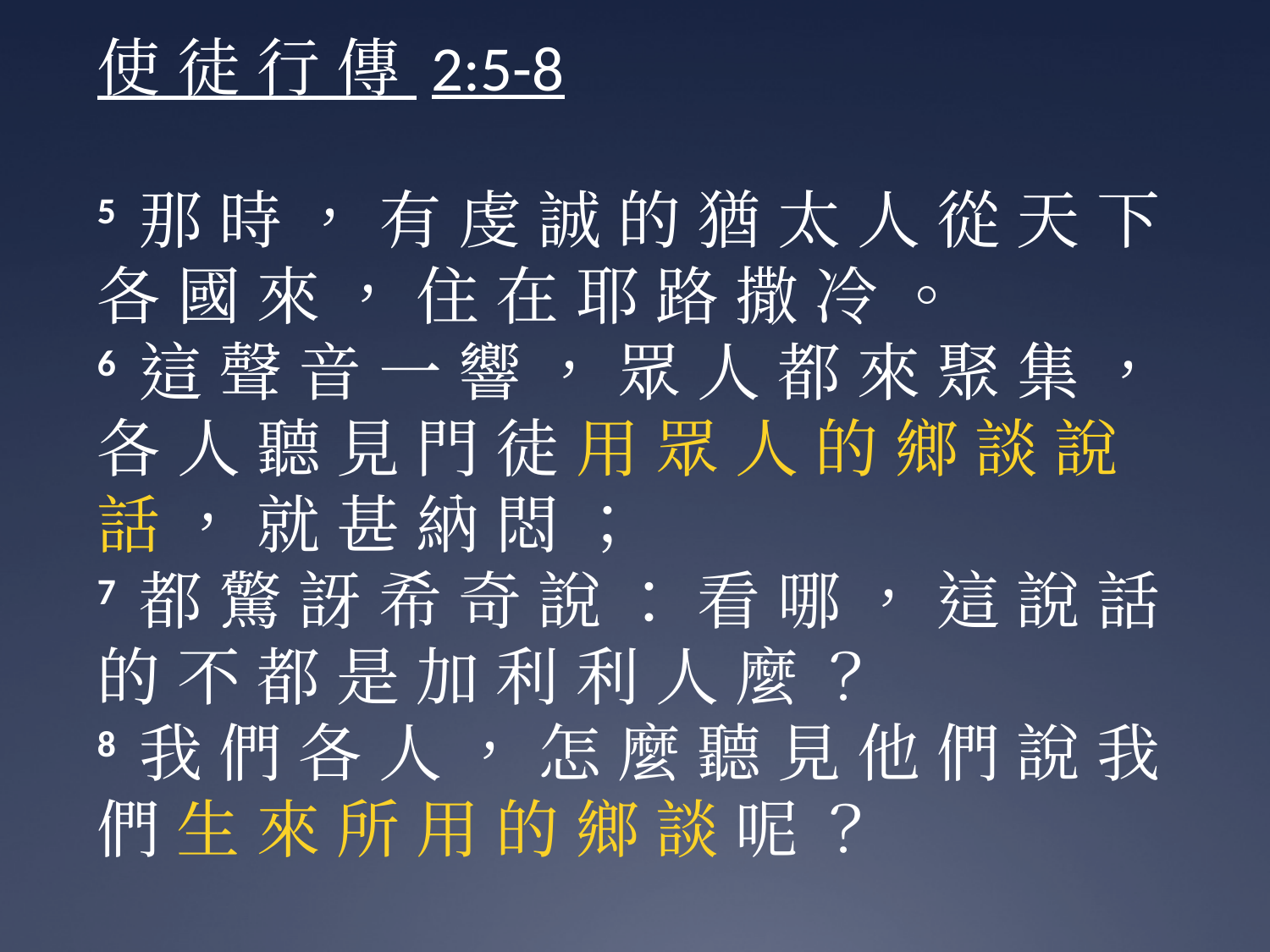

使 徒 行 傳 2:5-8
5 那 時 ， 有 虔 誠 的 猶 太 人 從 天 下 各 國 來 ， 住 在 耶 路 撒 冷 。
6 這 聲 音 一 響 ， 眾 人 都 來 聚 集 ， 各 人 聽 見 門 徒 用 眾 人 的 鄉 談 說 話 ， 就 甚 納 悶 ；
7 都 驚 訝 希 奇 說 ： 看 哪 ， 這 說 話 的 不 都 是 加 利 利 人 麼 ？
8 我 們 各 人 ， 怎 麼 聽 見 他 們 說 我 們 生 來 所 用 的 鄉 談 呢 ？